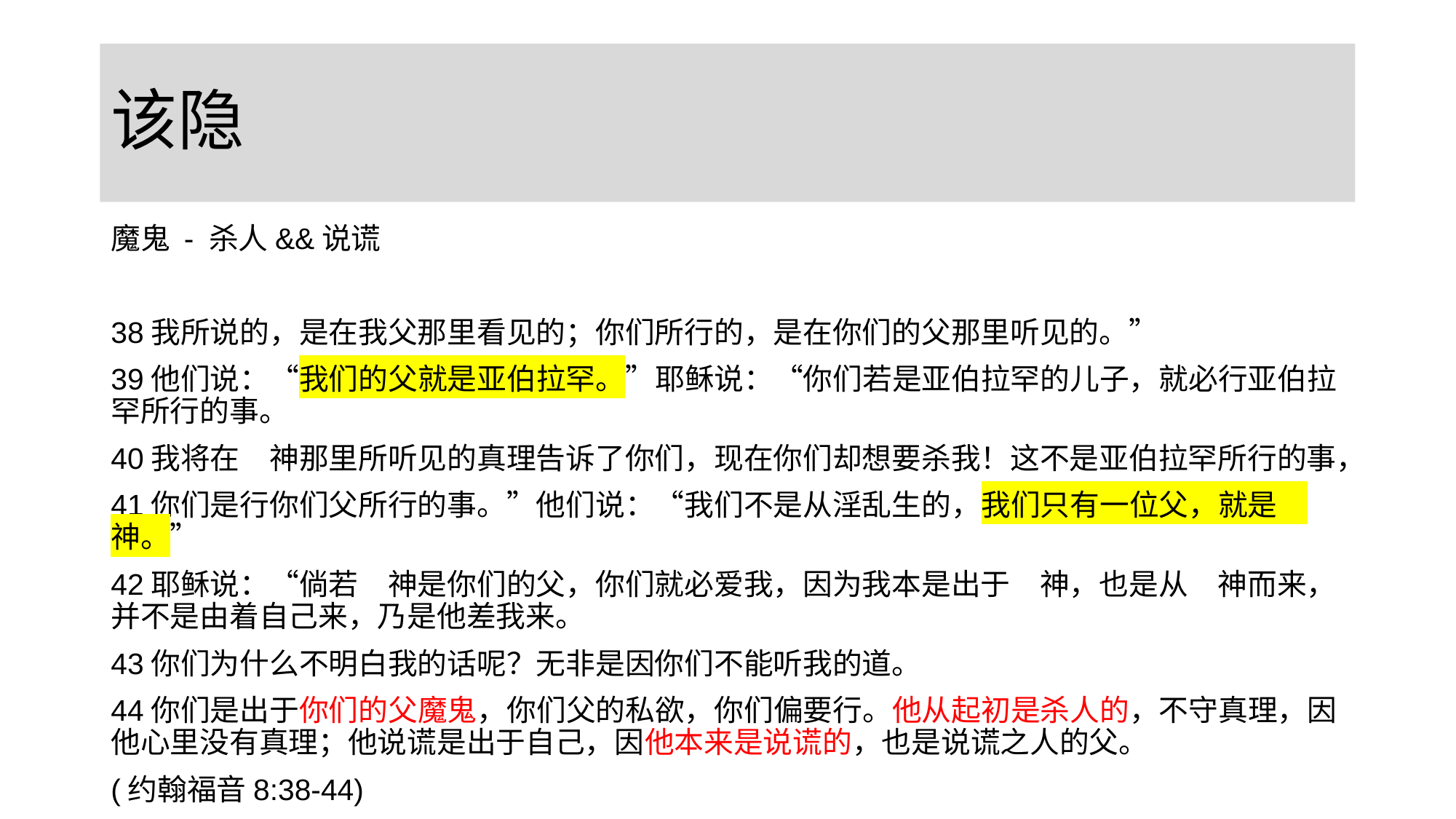

# 该隐
魔鬼 - 杀人&&说谎

38我所说的，是在我父那里看见的；你们所行的，是在你们的父那里听见的。”
39他们说：“我们的父就是亚伯拉罕。”耶稣说：“你们若是亚伯拉罕的儿子，就必行亚伯拉罕所行的事。
40我将在　神那里所听见的真理告诉了你们，现在你们却想要杀我！这不是亚伯拉罕所行的事，
41你们是行你们父所行的事。”他们说：“我们不是从淫乱生的，我们只有一位父，就是　神。”
42耶稣说：“倘若　神是你们的父，你们就必爱我，因为我本是出于　神，也是从　神而来，并不是由着自己来，乃是他差我来。
43你们为什么不明白我的话呢？无非是因你们不能听我的道。
44你们是出于你们的父魔鬼，你们父的私欲，你们偏要行。他从起初是杀人的，不守真理，因他心里没有真理；他说谎是出于自己，因他本来是说谎的，也是说谎之人的父。
(约翰福音8:38-44)